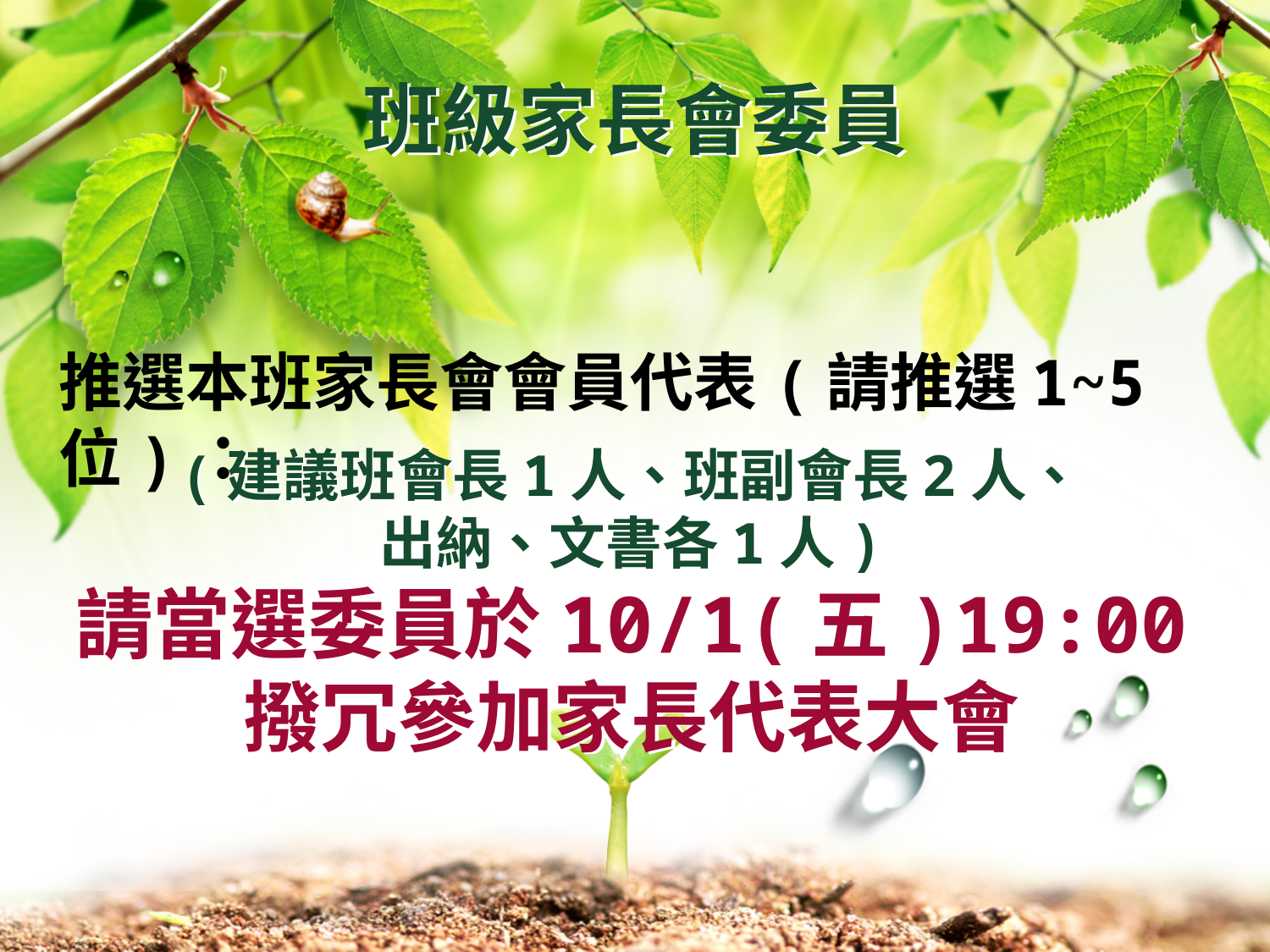

班級家長會委員
推選本班家長會會員代表(請推選1~5位)：

(建議班會長1人、班副會長2人、
出納、文書各1人)
請當選委員於10/1(五)19:00
撥冗參加家長代表大會